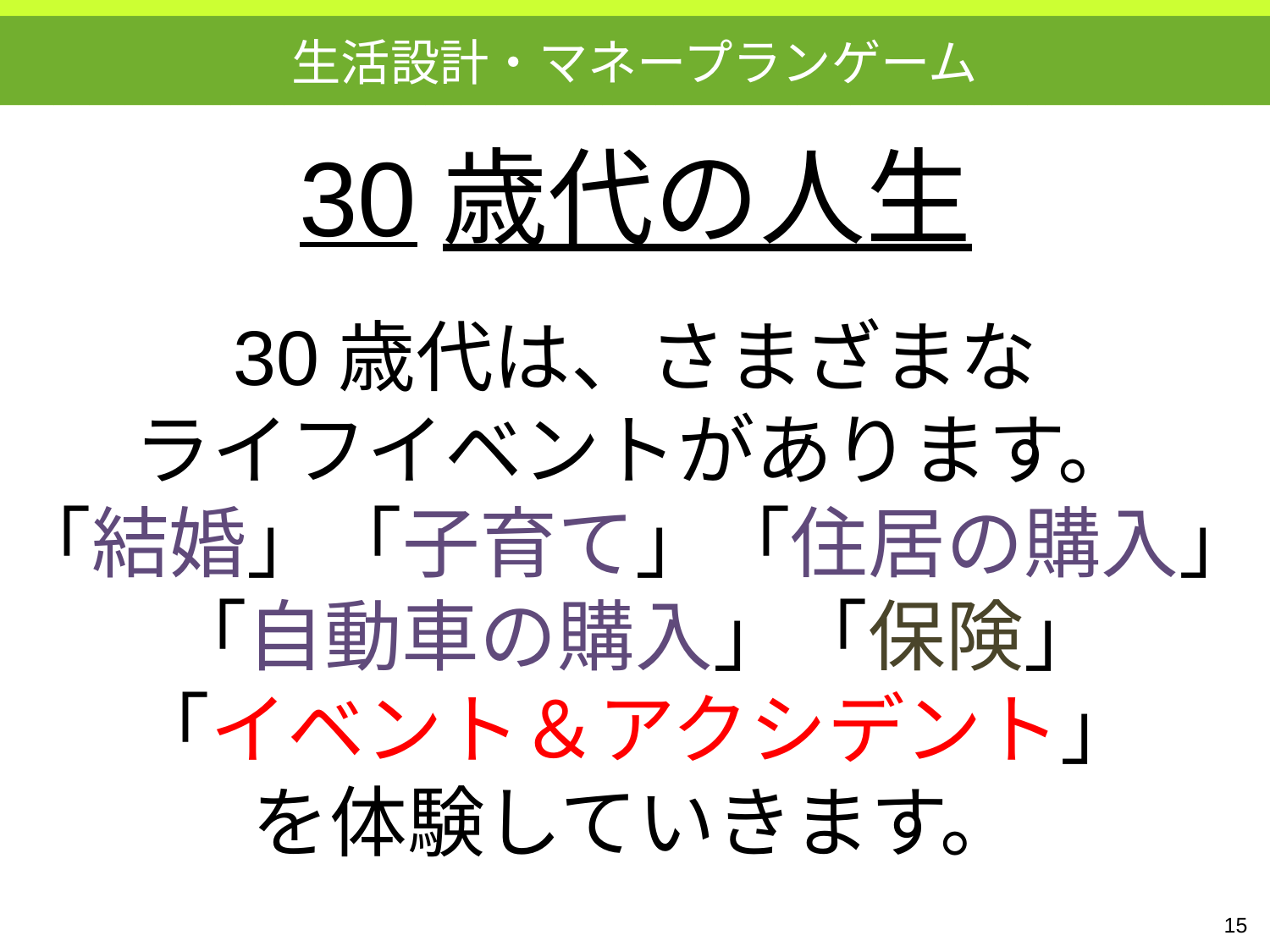

生活設計・マネープランゲーム
30歳代の人生

30歳代は、さまざまな
ライフイベントがあります。
「結婚」「子育て」「住居の購入」
「自動車の購入」「保険」
「イベント＆アクシデント」
を体験していきます。
15